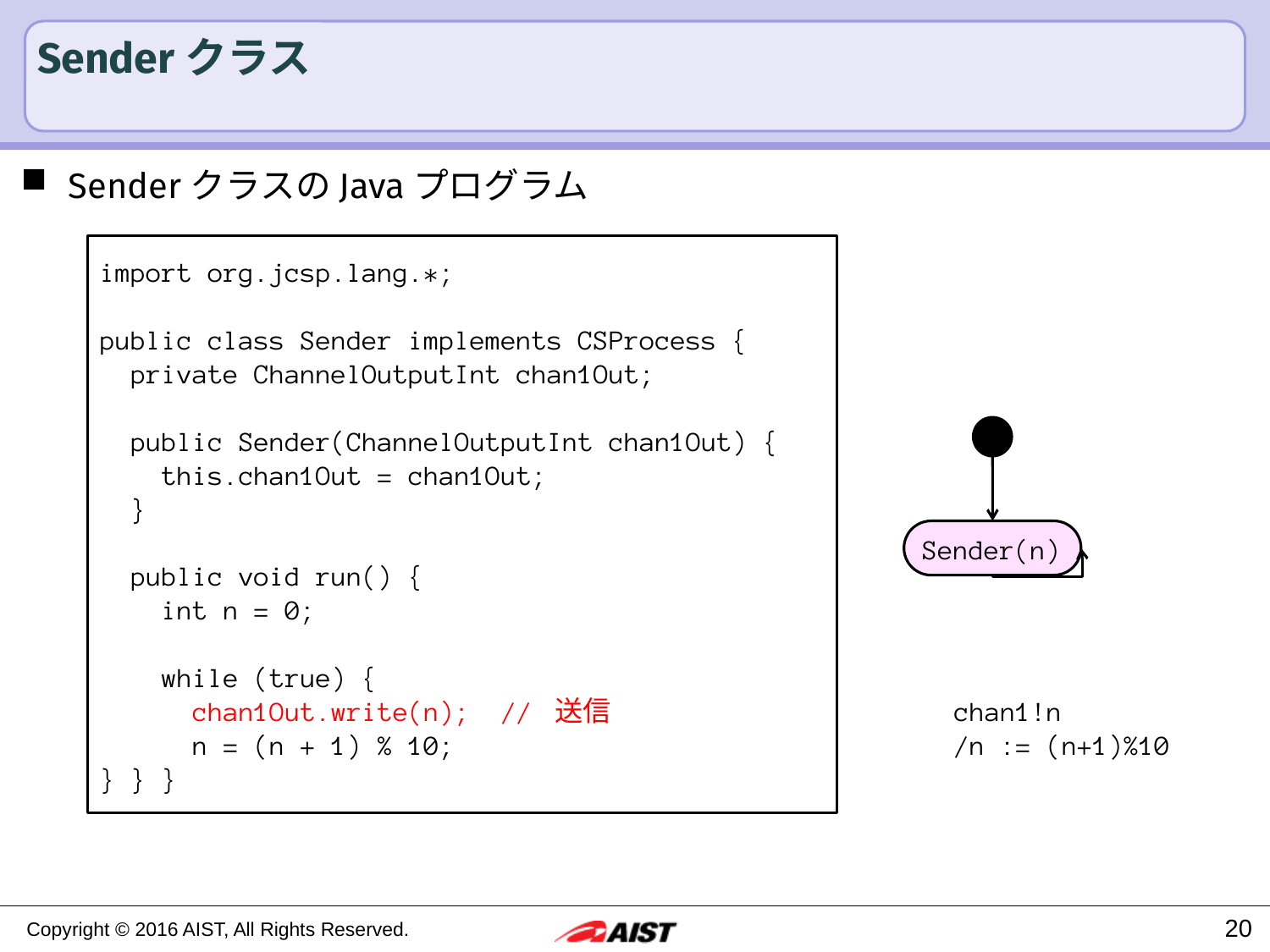

# Senderクラス

SenderクラスのJavaプログラム
import org.jcsp.lang.*;

public class Sender implements CSProcess {
  private ChannelOutputInt chan1Out;

  public Sender(ChannelOutputInt chan1Out) {
    this.chan1Out = chan1Out;
  }

  public void run() {
    int n = 0;

    while (true) {
      chan1Out.write(n);  // 送信
      n = (n + 1) % 10;
} } }

Sender(n)
chan1!n
/n := (n+1)%10
20